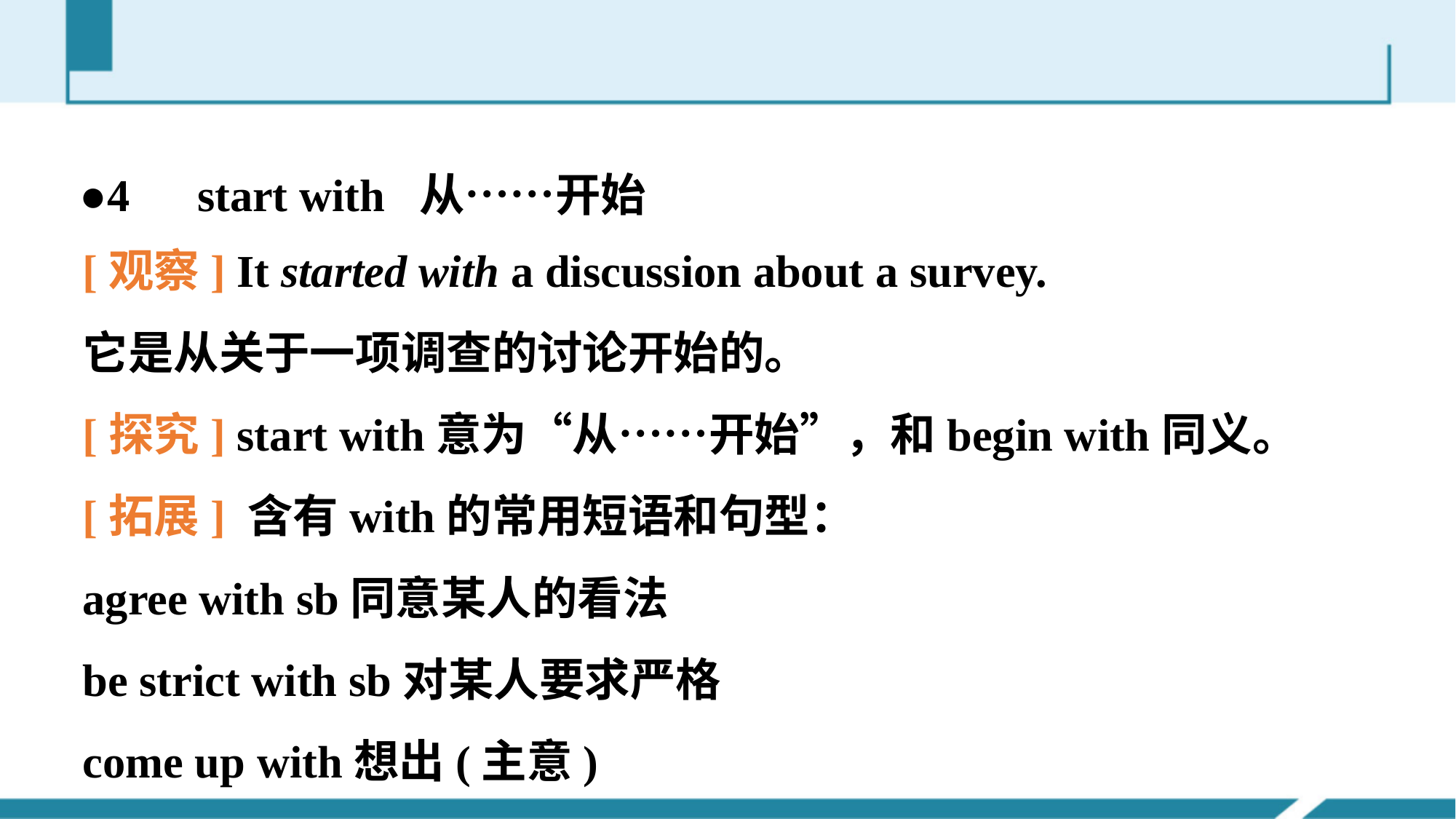

●4　start with  从……开始
[观察] It started with a discussion about a survey.
它是从关于一项调查的讨论开始的。
[探究] start with意为“从……开始”，和begin with同义。
[拓展] 含有with的常用短语和句型：
agree with sb同意某人的看法
be strict with sb对某人要求严格
come up with想出(主意)